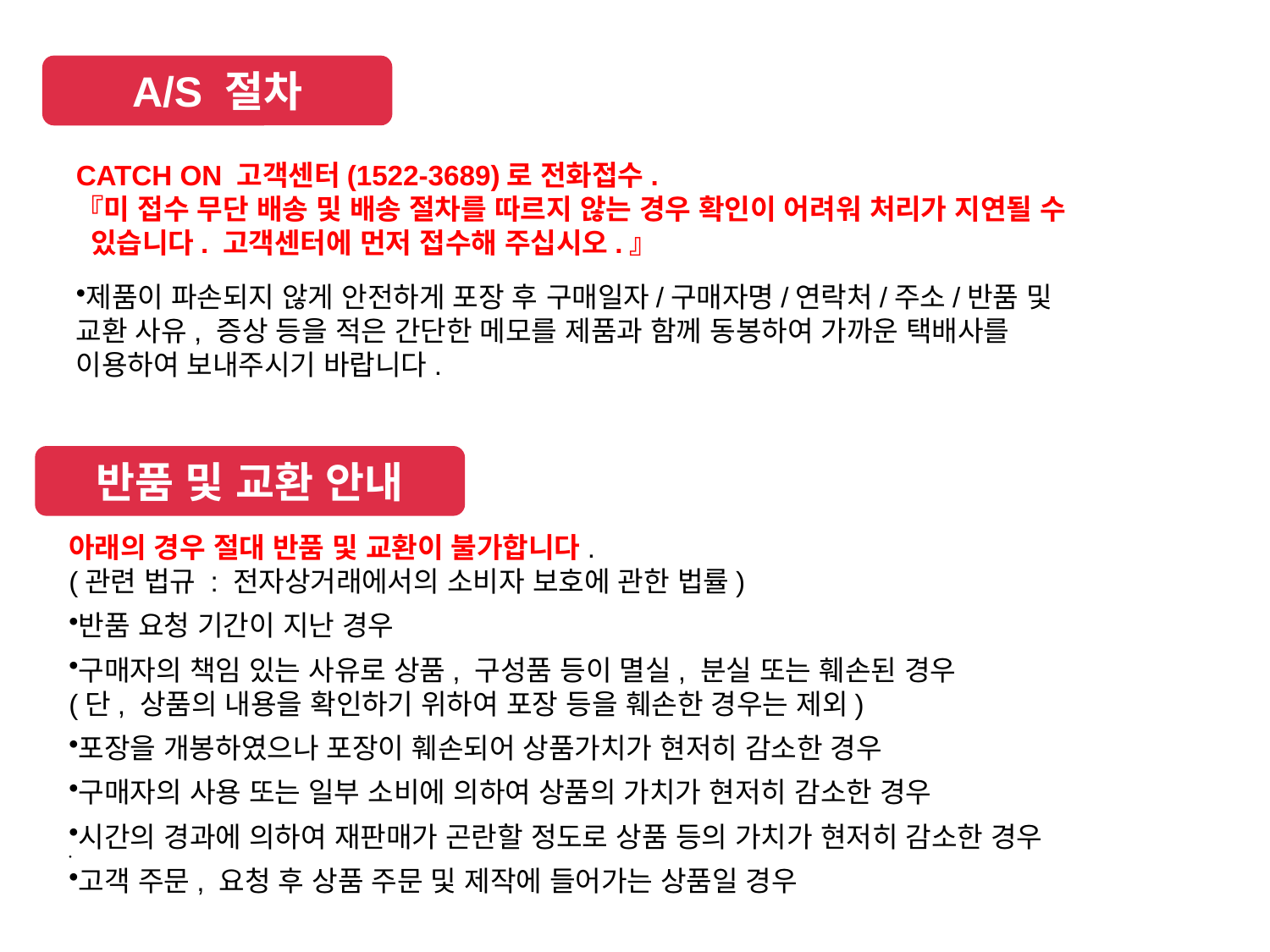

A/S 절차
CATCH ON 고객센터(1522-3689)로 전화접수.
『미 접수 무단 배송 및 배송 절차를 따르지 않는 경우 확인이 어려워 처리가 지연될 수
 있습니다. 고객센터에 먼저 접수해 주십시오.』

제품이 파손되지 않게 안전하게 포장 후 구매일자/구매자명/연락처/주소/반품 및
교환 사유, 증상 등을 적은 간단한 메모를 제품과 함께 동봉하여 가까운 택배사를
이용하여 보내주시기 바랍니다.
반품 및 교환 안내
아래의 경우 절대 반품 및 교환이 불가합니다.
(관련 법규 : 전자상거래에서의 소비자 보호에 관한 법률)

반품 요청 기간이 지난 경우

구매자의 책임 있는 사유로 상품, 구성품 등이 멸실, 분실 또는 훼손된 경우
(단, 상품의 내용을 확인하기 위하여 포장 등을 훼손한 경우는 제외)

포장을 개봉하였으나 포장이 훼손되어 상품가치가 현저히 감소한 경우

구매자의 사용 또는 일부 소비에 의하여 상품의 가치가 현저히 감소한 경우

시간의 경과에 의하여 재판매가 곤란할 정도로 상품 등의 가치가 현저히 감소한 경우

고객 주문, 요청 후 상품 주문 및 제작에 들어가는 상품일 경우